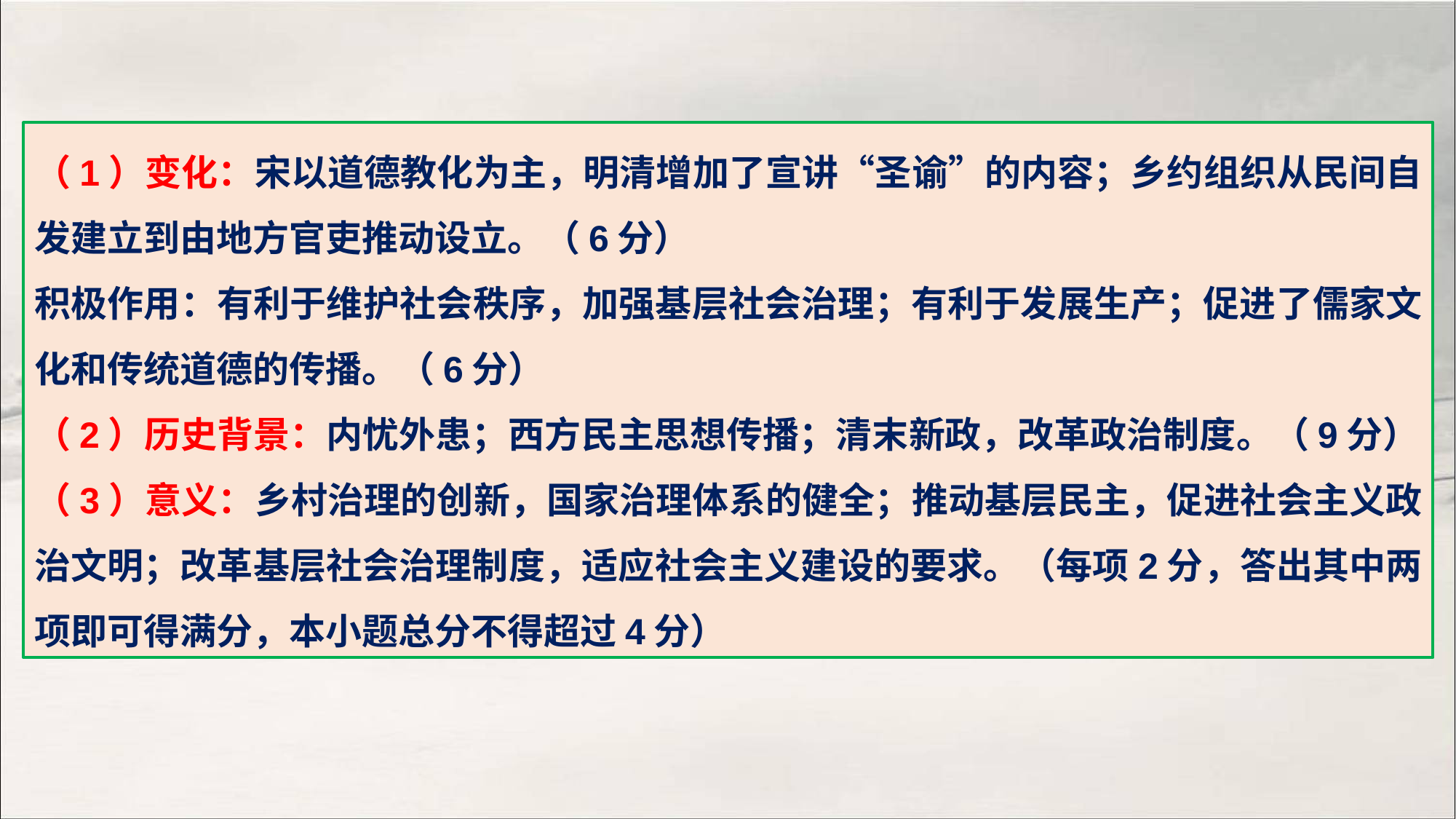

（1）变化：宋以道德教化为主，明清增加了宣讲“圣谕”的内容；乡约组织从民间自发建立到由地方官吏推动设立。（6分）
积极作用：有利于维护社会秩序，加强基层社会治理；有利于发展生产；促进了儒家文化和传统道德的传播。（6分）
（2）历史背景：内忧外患；西方民主思想传播；清末新政，改革政治制度。（9分）
（3）意义：乡村治理的创新，国家治理体系的健全；推动基层民主，促进社会主义政治文明；改革基层社会治理制度，适应社会主义建设的要求。（每项2分，答出其中两项即可得满分，本小题总分不得超过4分）